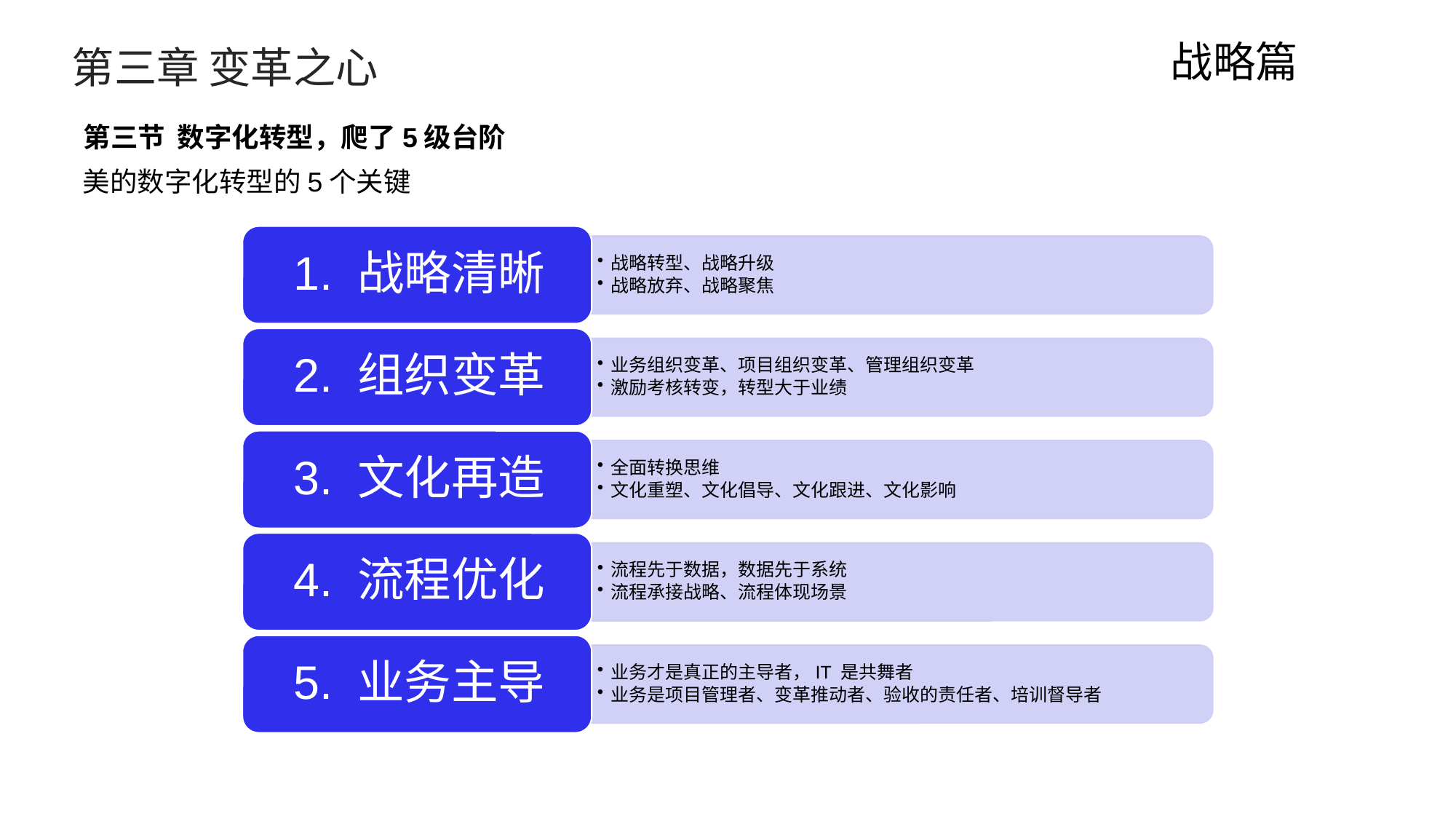

战略篇
第三章 变革之心
第三节  数字化转型，爬了5级台阶
美的数字化转型的5个关键
战略转型、战略升级
战略放弃、战略聚焦
1. 战略清晰
业务组织变革、项目组织变革、管理组织变革
激励考核转变，转型大于业绩
2. 组织变革
全面转换思维
文化重塑、文化倡导、文化跟进、文化影响
3. 文化再造
流程先于数据，数据先于系统
流程承接战略、流程体现场景
4. 流程优化
业务才是真正的主导者，IT 是共舞者
业务是项目管理者、变革推动者、验收的责任者、培训督导者
5. 业务主导